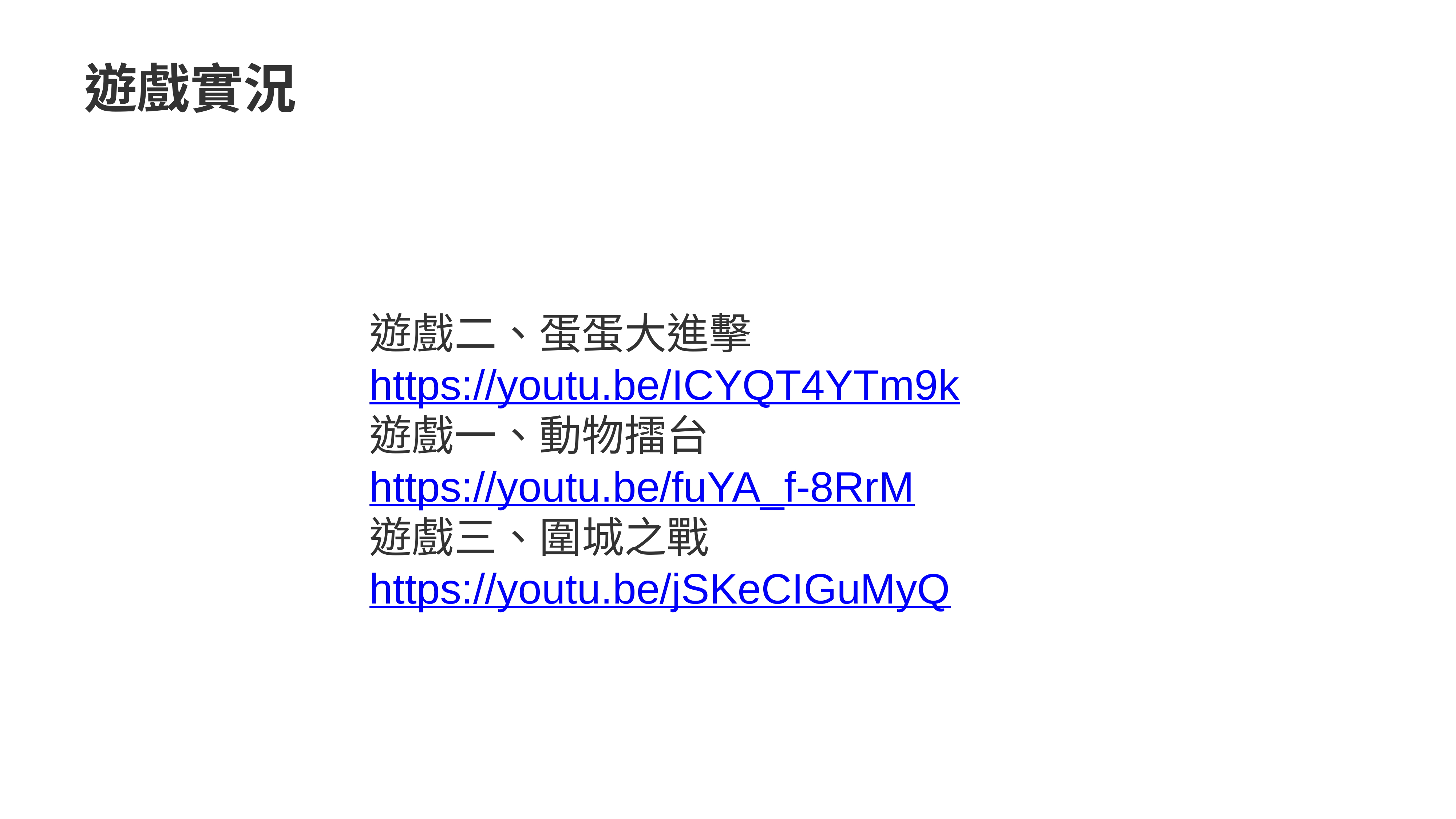

# 遊戲實況
遊戲二、蛋蛋大進擊
https://youtu.be/ICYQT4YTm9k
遊戲一、動物擂台
https://youtu.be/fuYA_f-8RrM
遊戲三、圍城之戰
https://youtu.be/jSKeCIGuMyQ